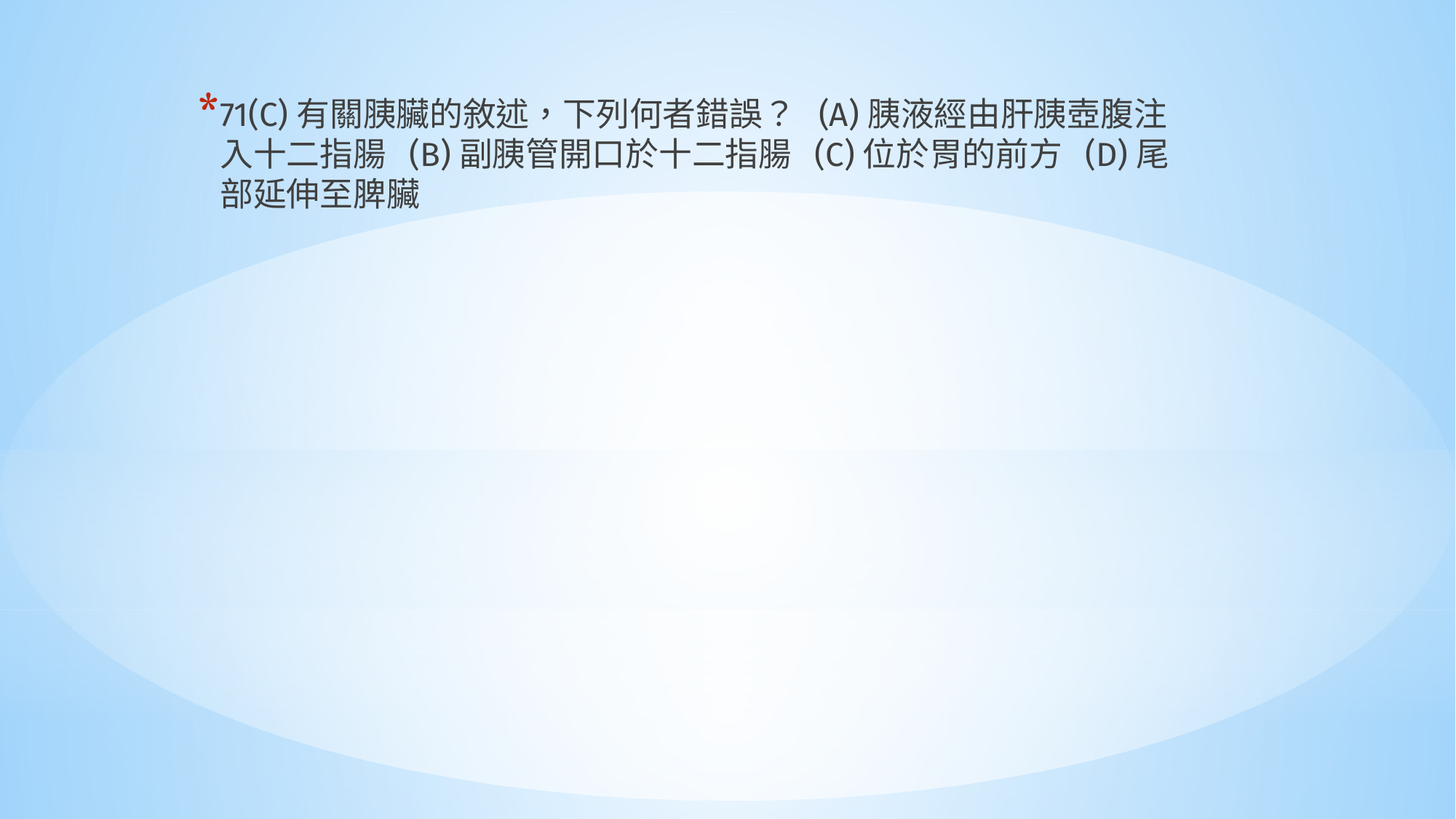

71(C)有關胰臟的敘述，下列何者錯誤？  (A)胰液經由肝胰壺腹注入十二指腸  (B)副胰管開口於十二指腸  (C)位於胃的前方  (D)尾部延伸至脾臟
#